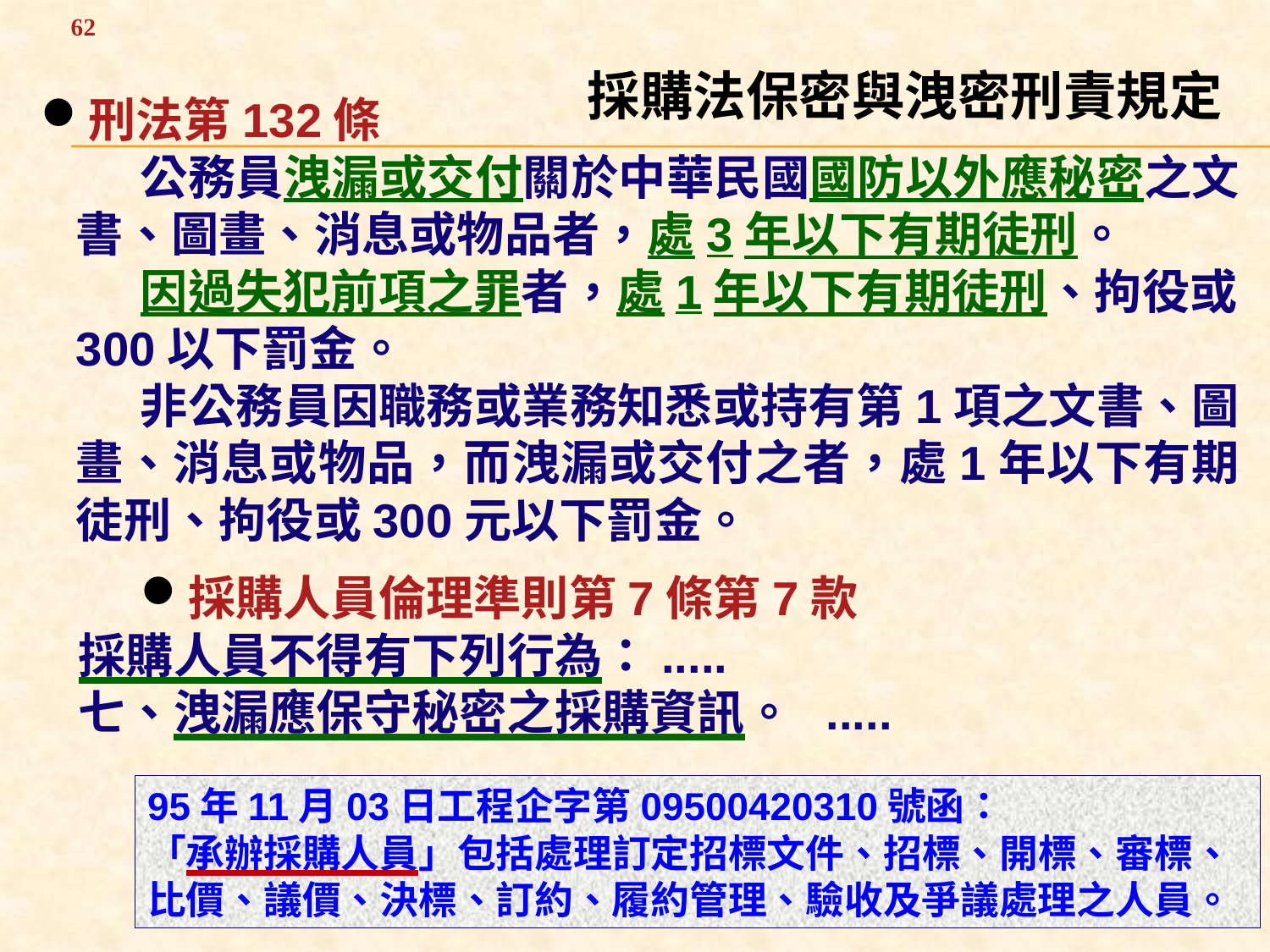

62
採購法保密與洩密刑責規定
刑法第132條
公務員洩漏或交付關於中華民國國防以外應秘密之文書、圖畫、消息或物品者，處3年以下有期徒刑。
因過失犯前項之罪者，處1年以下有期徒刑、拘役或300以下罰金。
非公務員因職務或業務知悉或持有第1項之文書、圖畫、消息或物品，而洩漏或交付之者，處1年以下有期徒刑、拘役或300元以下罰金。
採購人員倫理準則第7條第7款
採購人員不得有下列行為：.....
七、洩漏應保守秘密之採購資訊。  .....
95年11月03日工程企字第09500420310號函：
「承辦採購人員」包括處理訂定招標文件、招標、開標、審標、比價、議價、決標、訂約、履約管理、驗收及爭議處理之人員。